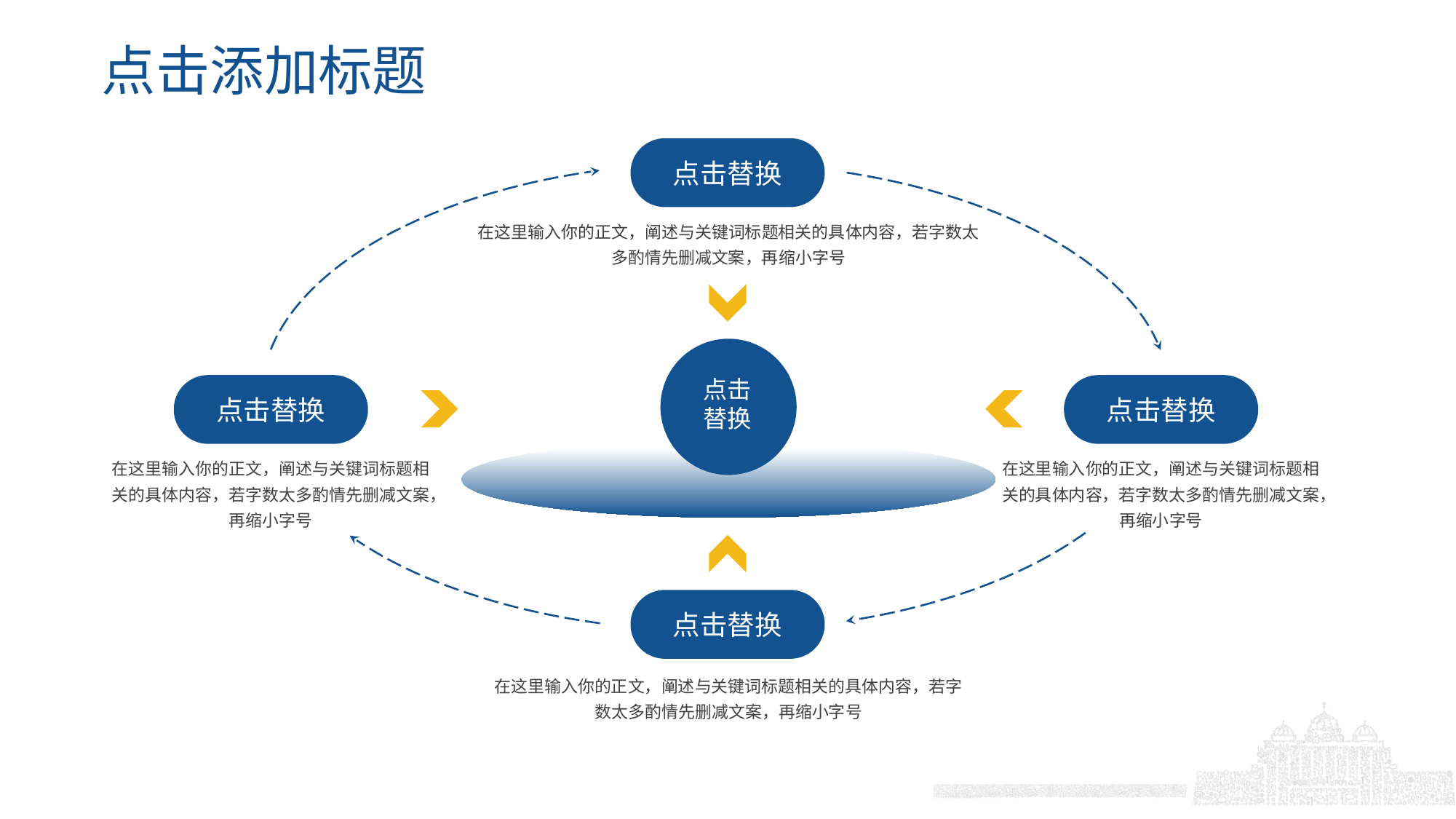

# 点击添加标题
点击替换

在这里输入你的正文，阐述与关键词标题相关的具体内容，若字数太多酌情先删减文案，再缩小字号

点击
替换
点击替换
点击替换

在这里输入你的正文，阐述与关键词标题相关的具体内容，若字数太多酌情先删减文案，再缩小字号
在这里输入你的正文，阐述与关键词标题相关的具体内容，若字数太多酌情先删减文案，再缩小字号

点击替换
在这里输入你的正文，阐述与关键词标题相关的具体内容，若字数太多酌情先删减文案，再缩小字号